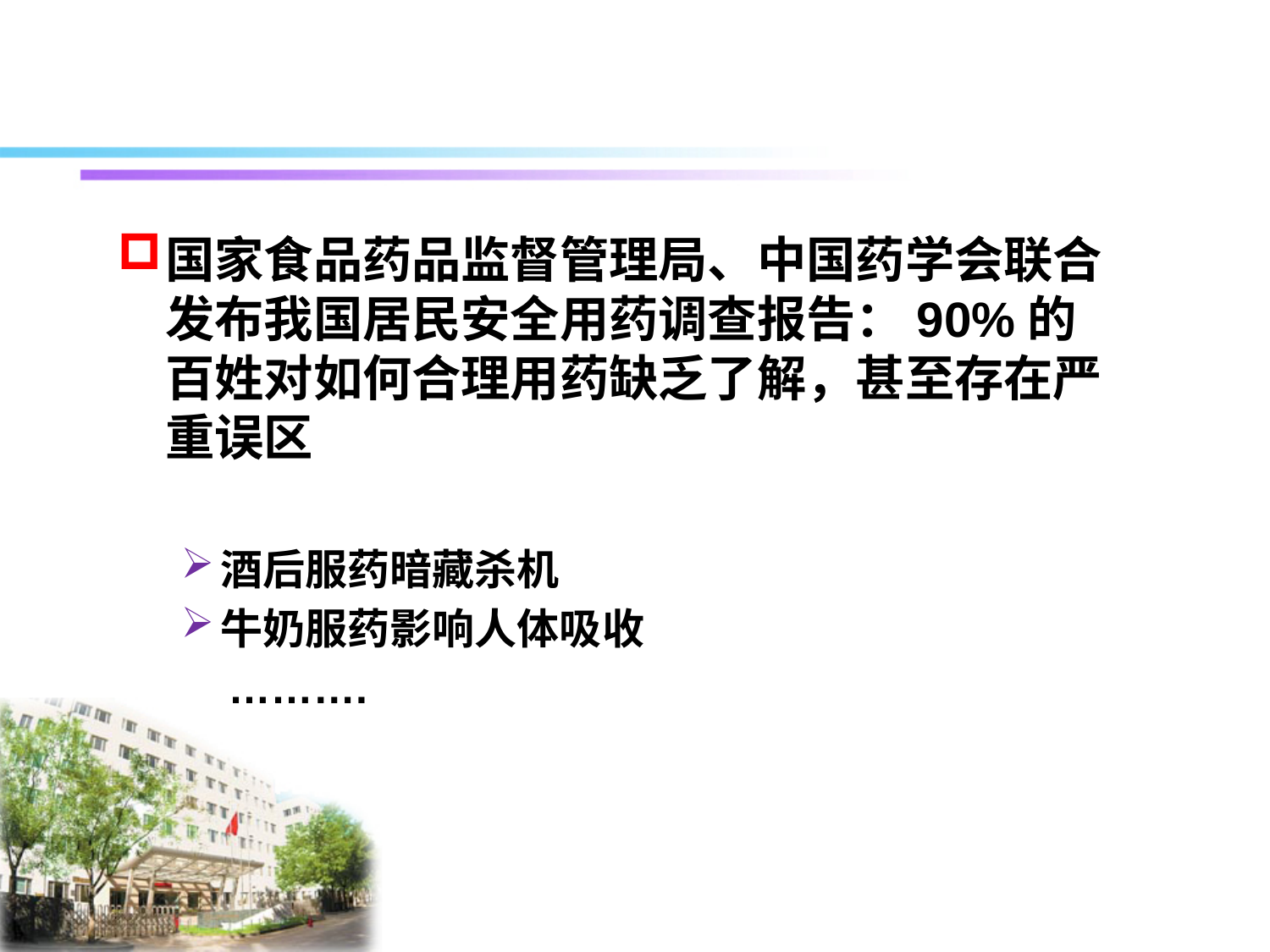

#
国家食品药品监督管理局、中国药学会联合发布我国居民安全用药调查报告：90%的百姓对如何合理用药缺乏了解，甚至存在严重误区

酒后服药暗藏杀机
牛奶服药影响人体吸收
    ……….